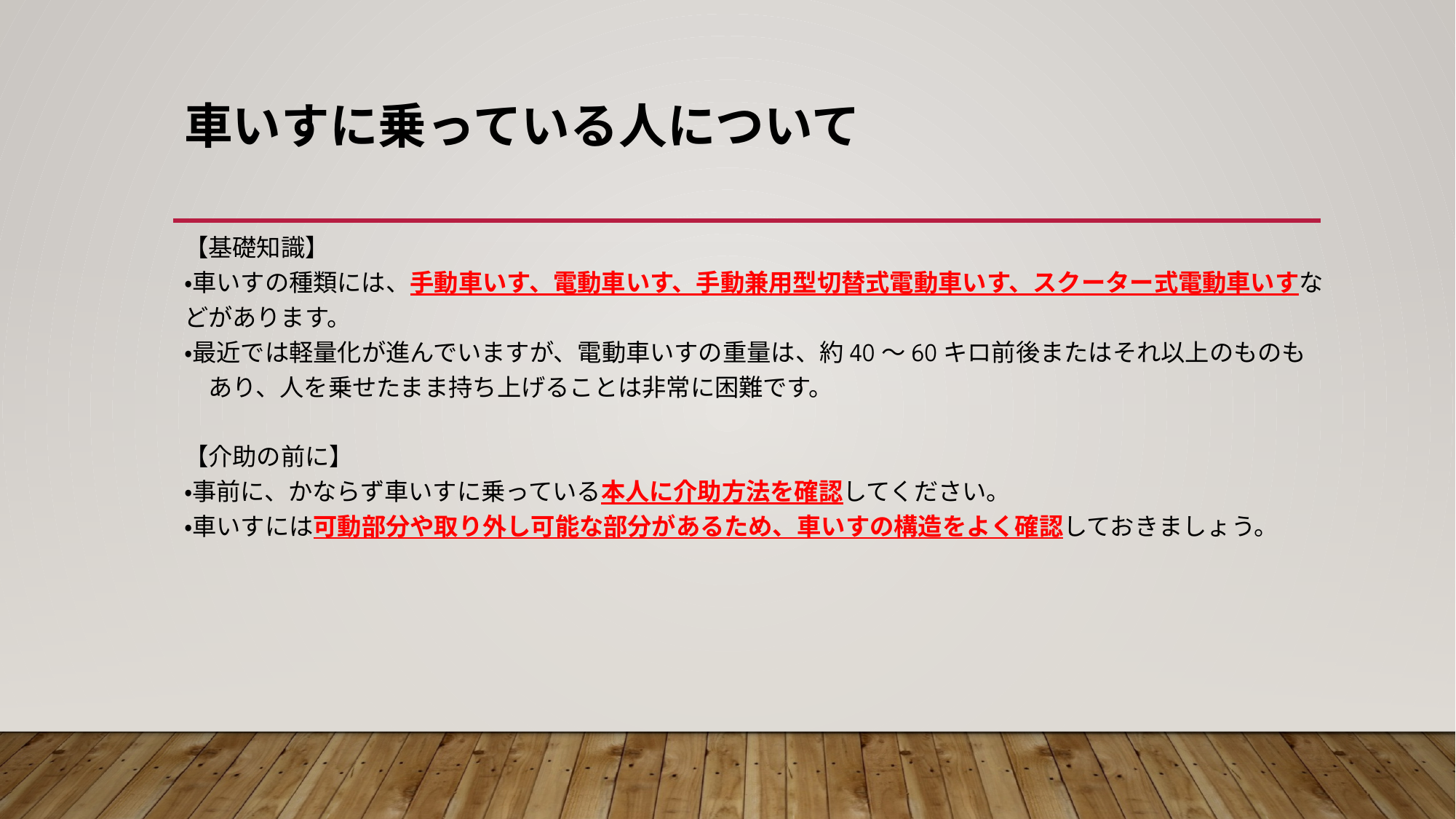

# 車いすに乗っている人について
【基礎知識】
・車いすの種類には、手動車いす、電動車いす、手動兼用型切替式電動車いす、スクーター式電動車いすなどがあります。
・最近では軽量化が進んでいますが、電動車いすの重量は、約40～60キロ前後またはそれ以上のものも
　あり、人を乗せたまま持ち上げることは非常に困難です。
【介助の前に】
・事前に、かならず車いすに乗っている本人に介助方法を確認してください。
・車いすには可動部分や取り外し可能な部分があるため、車いすの構造をよく確認しておきましょう。